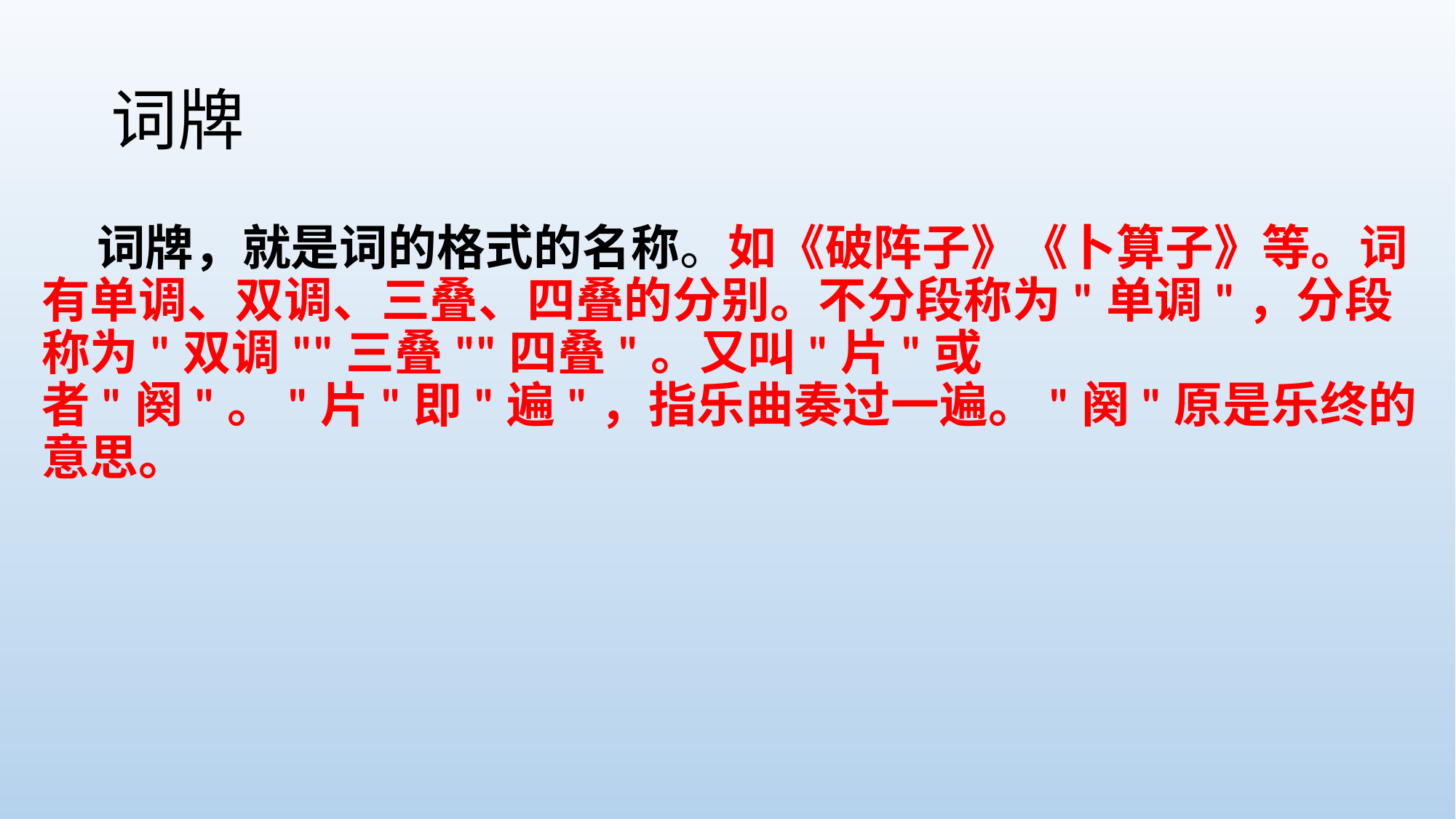

# 词牌
    词牌，就是词的格式的名称。如《破阵子》《卜算子》等。词有单调、双调、三叠、四叠的分别。不分段称为"单调"，分段称为"双调""三叠""四叠"。又叫"片"或者"阕"。"片"即"遍"，指乐曲奏过一遍。"阕"原是乐终的意思。